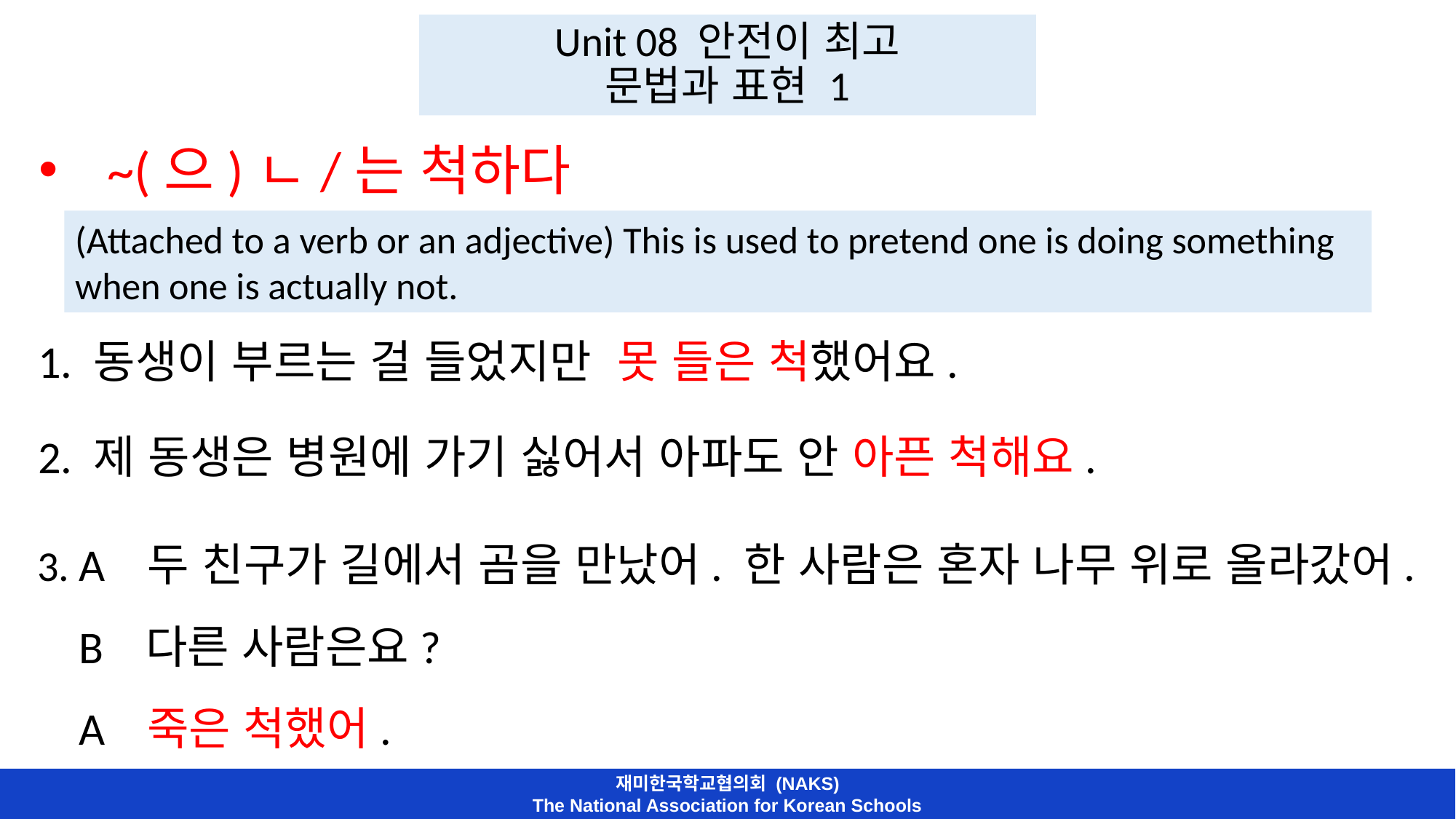

# Unit 08 안전이 최고 문법과 표현 1
~(으)ㄴ/는 척하다
(Attached to a verb or an adjective) This is used to pretend one is doing something when one is actually not.

 1. 동생이 부르는 걸 들었지만  못 들은 척했어요.

 2. 제 동생은 병원에 가기 싫어서 아파도 안 아픈 척해요.
3. A   두 친구가 길에서 곰을 만났어. 한 사람은 혼자 나무 위로 올라갔어.
    B   다른 사람은요?
    A   죽은 척했어.

재미한국학교협의회 (NAKS)
The National Association for Korean Schools